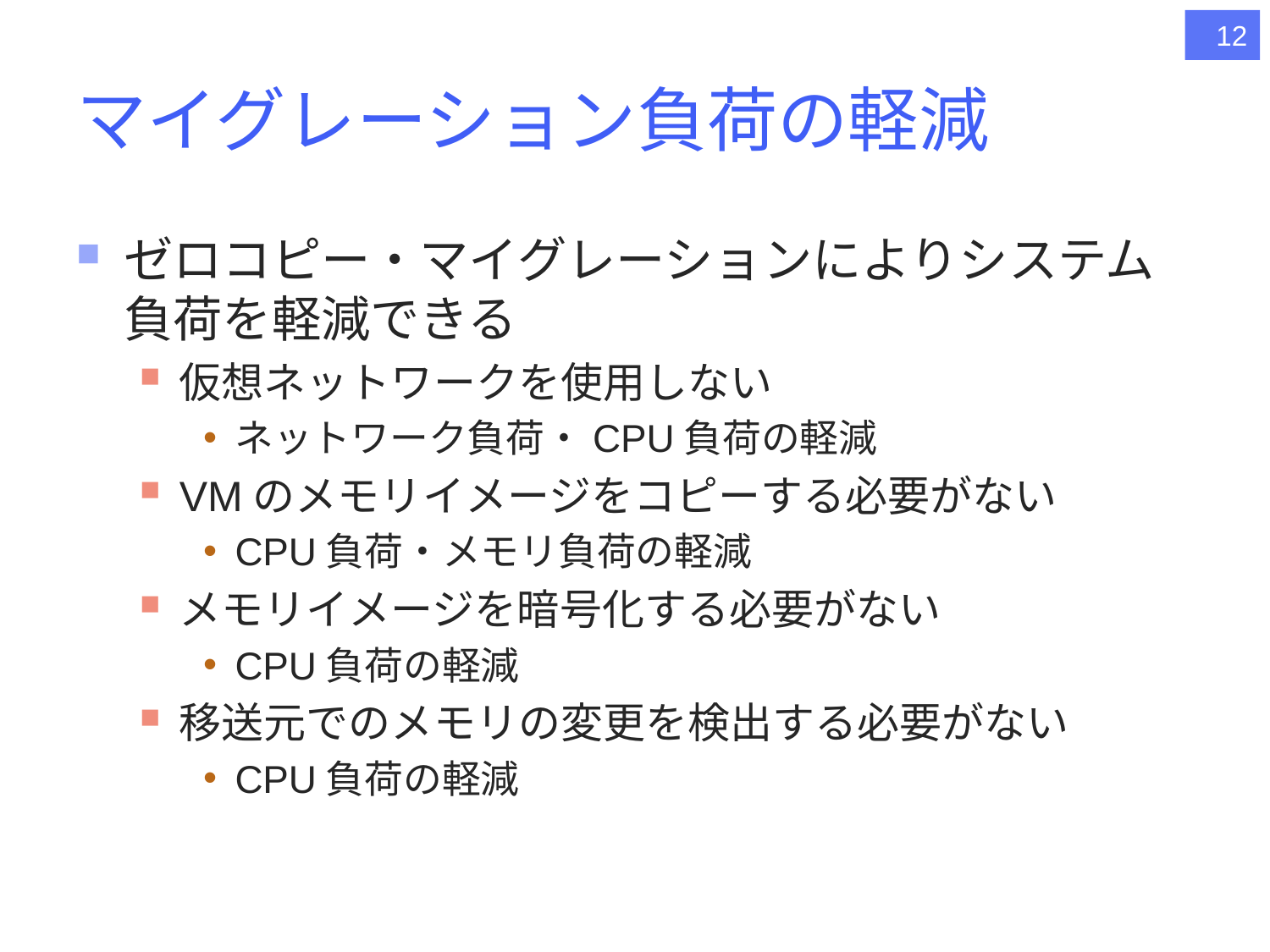

12
# マイグレーション負荷の軽減
ゼロコピー・マイグレーションによりシステム負荷を軽減できる
仮想ネットワークを使用しない
ネットワーク負荷・CPU負荷の軽減
VMのメモリイメージをコピーする必要がない
CPU負荷・メモリ負荷の軽減
メモリイメージを暗号化する必要がない
CPU負荷の軽減
移送元でのメモリの変更を検出する必要がない
CPU負荷の軽減